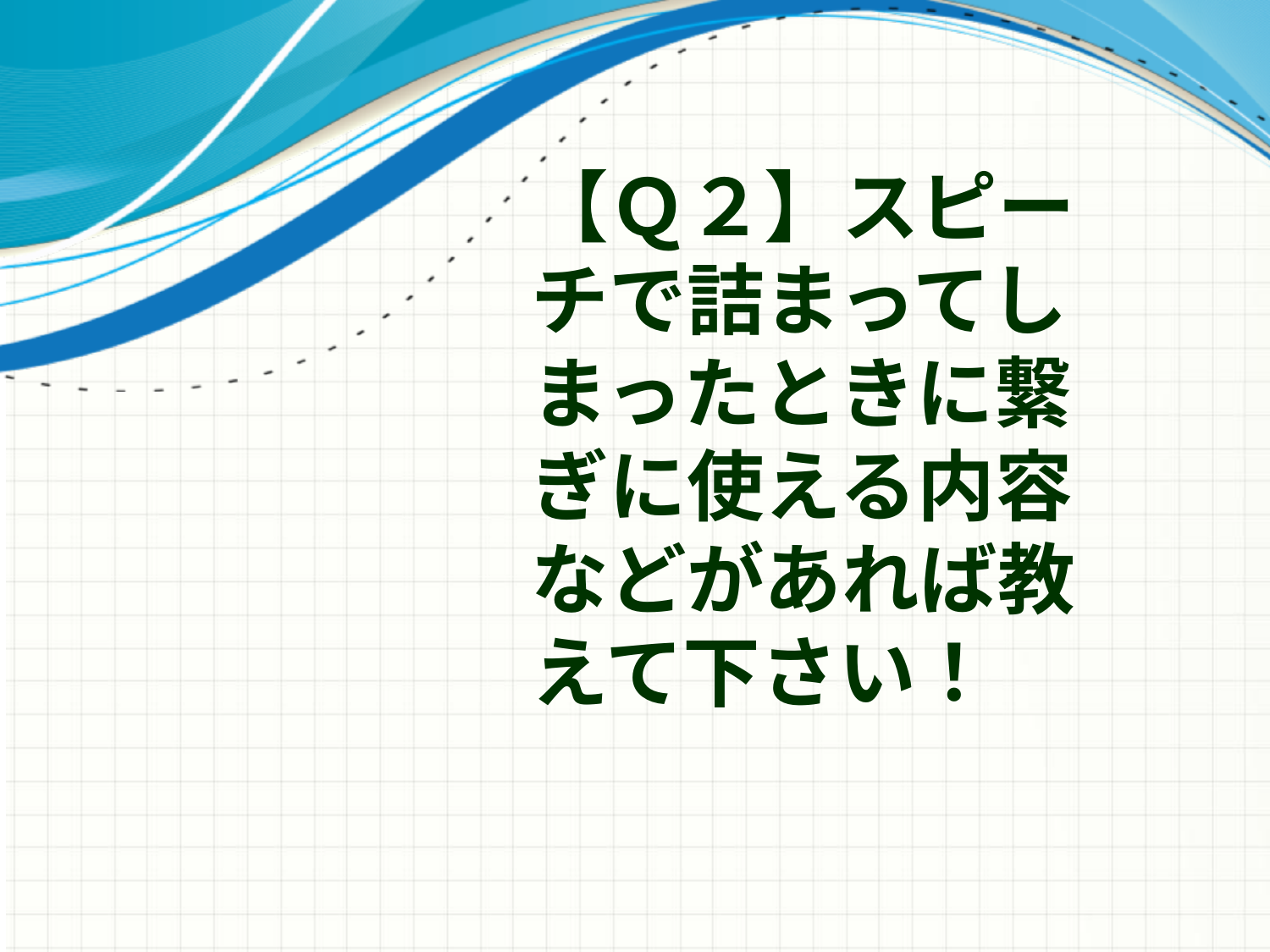

# 【Ｑ２】スピーチで詰まってしまったときに繋ぎに使える内容などがあれば教えて下さい！